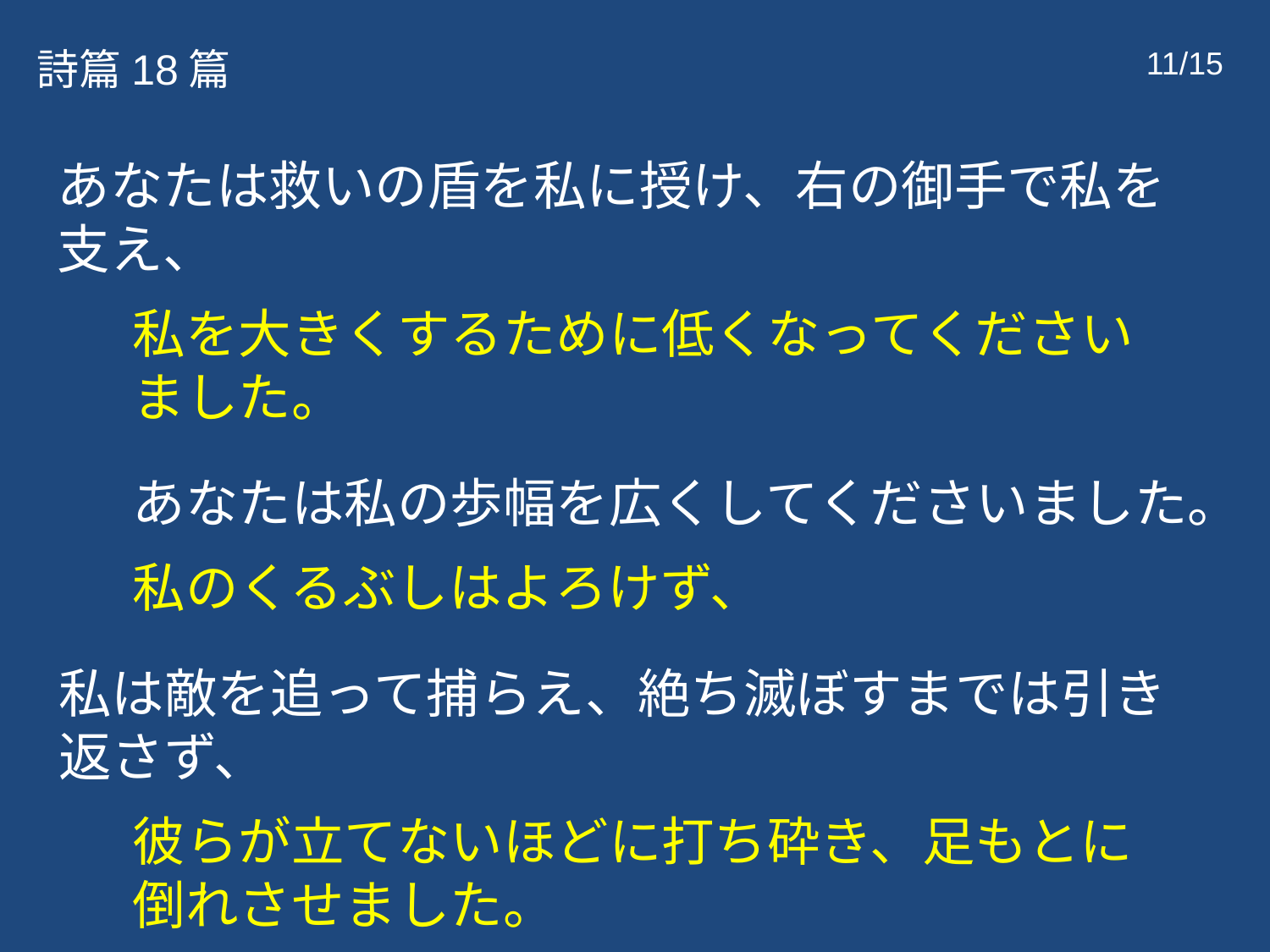

詩篇18篇
11/15
あなたは救いの盾を私に授け、右の御手で私を　支え、
私を大きくするために低くなってください　ました。
あなたは私の歩幅を広くしてくださいました。
私のくるぶしはよろけず、
私は敵を追って捕らえ、絶ち滅ぼすまでは引き　返さず、
彼らが立てないほどに打ち砕き、足もとに　倒れさせました。